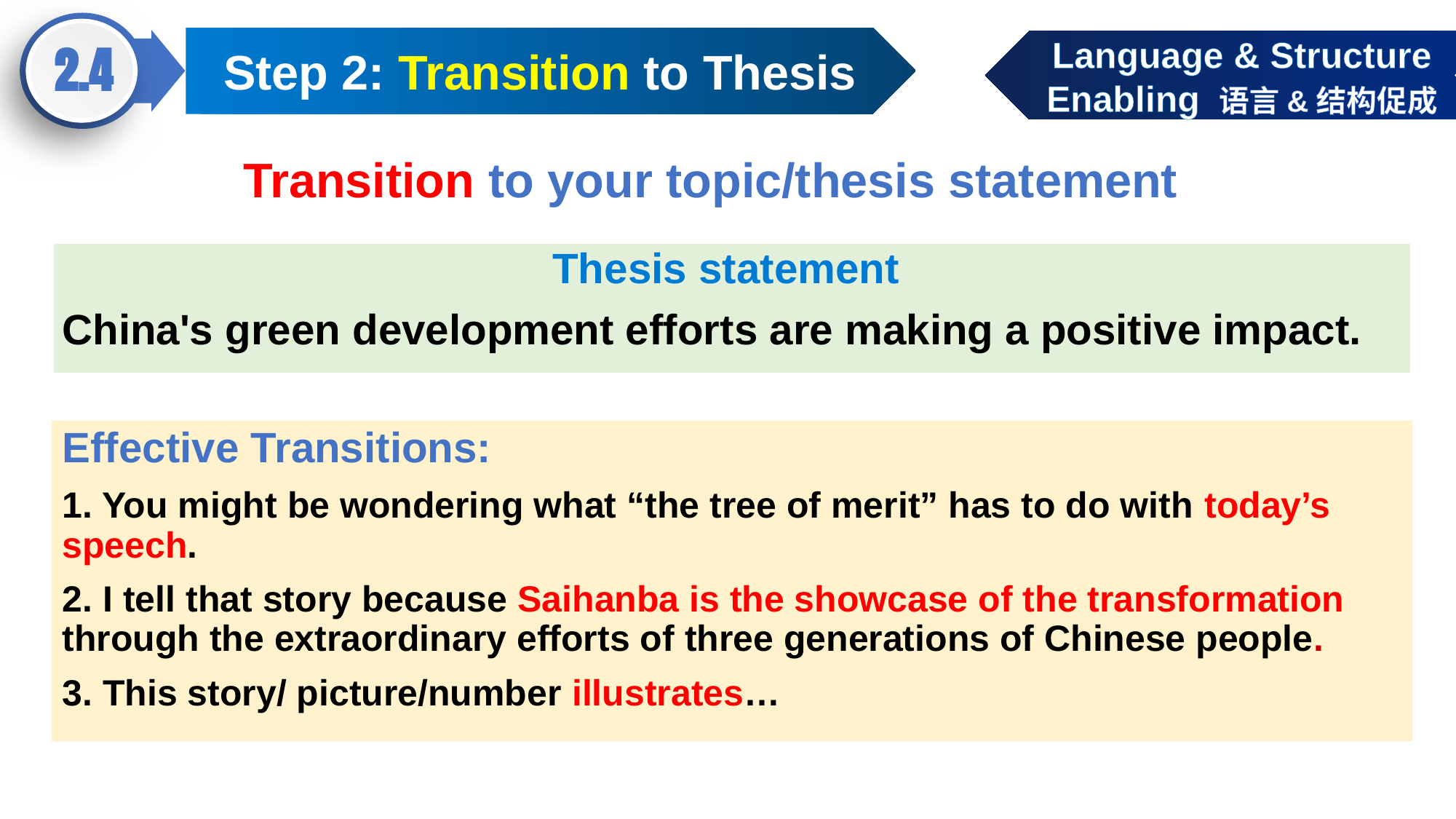

2.4
Step 2: Transition to Thesis
Language & Structure Enabling 语言&结构促成
Transition to your topic/thesis statement
Thesis statement
China's green development efforts are making a positive impact.
Effective Transitions:
1. You might be wondering what “the tree of merit” has to do with today’s speech.
2. I tell that story because Saihanba is the showcase of the transformation through the extraordinary efforts of three generations of Chinese people.
3. This story/ picture/number illustrates…